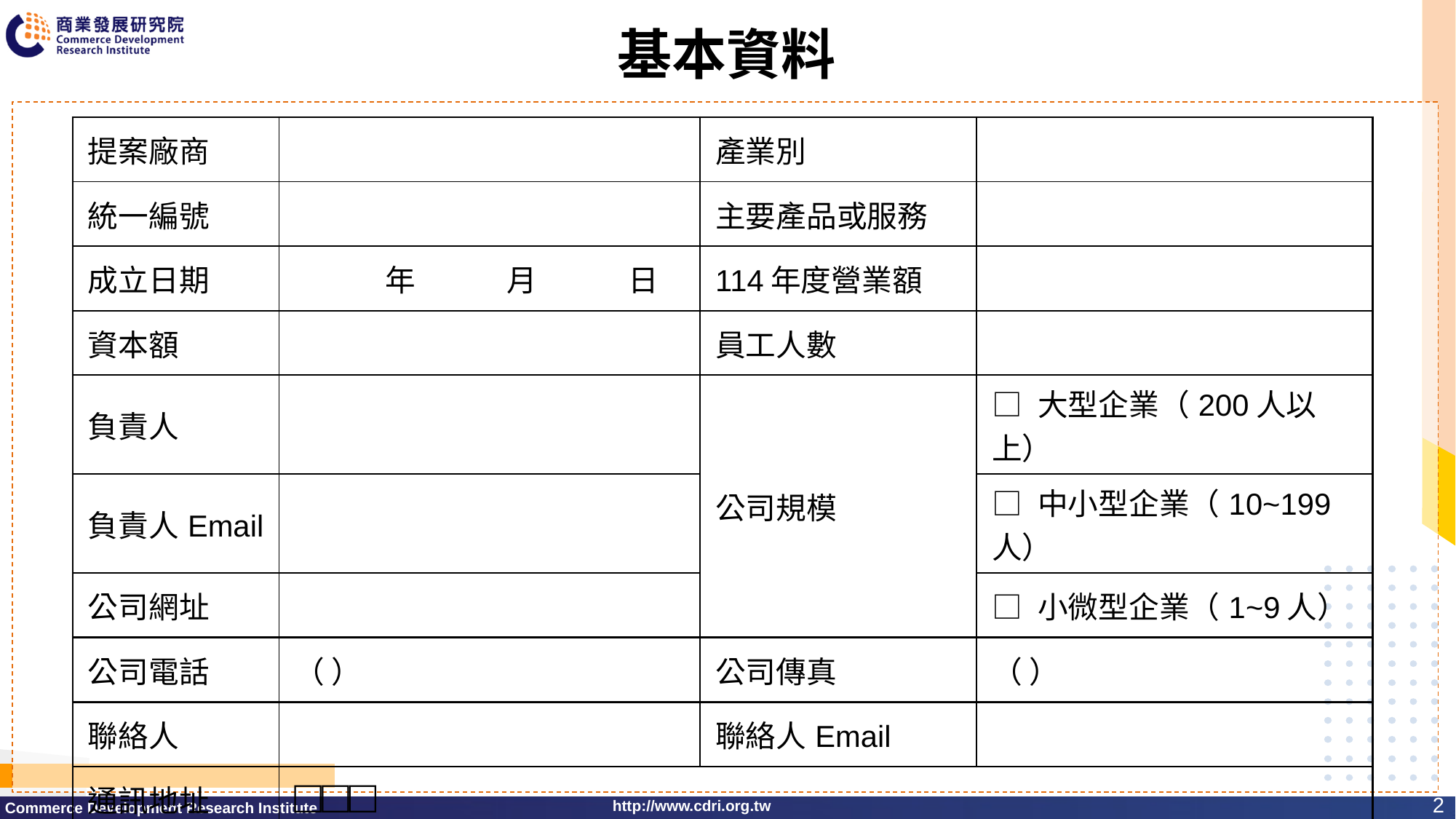

# 基本資料
| 提案廠商 |  | 產業別 |  |
| --- | --- | --- | --- |
| 統一編號 |  | 主要產品或服務 |  |
| 成立日期 | 年　　　月　　　日 | 114年度營業額 |  |
| 資本額 |  | 員工人數 |  |
| 負責人 |  | 公司規模 | □ 大型企業（200人以上） |
| 負責人Email |  |  | □ 中小型企業（10~199人） |
| 公司網址 |  |  | □ 小微型企業（1~9人） |
| 公司電話 | （ ） | 公司傳真 | （ ） |
| 聯絡人 |  | 聯絡人Email |  |
| 通訊地址 | □□□ |  |  |
2